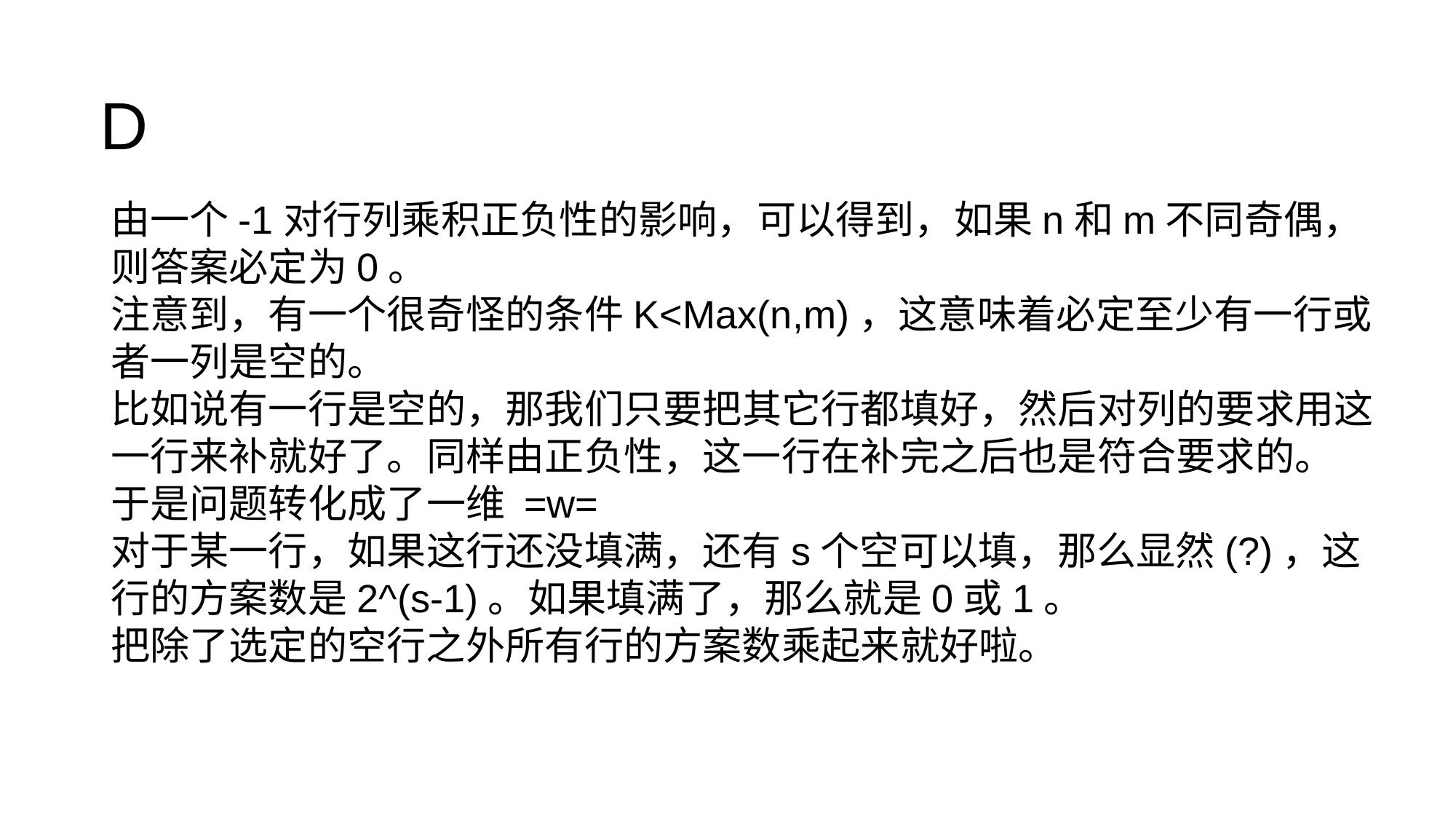

D
由一个-1对行列乘积正负性的影响，可以得到，如果n和m不同奇偶，则答案必定为0。
注意到，有一个很奇怪的条件K<Max(n,m)，这意味着必定至少有一行或者一列是空的。
比如说有一行是空的，那我们只要把其它行都填好，然后对列的要求用这一行来补就好了。同样由正负性，这一行在补完之后也是符合要求的。
于是问题转化成了一维 =w=
对于某一行，如果这行还没填满，还有s个空可以填，那么显然(?)，这行的方案数是2^(s-1)。如果填满了，那么就是0或1。
把除了选定的空行之外所有行的方案数乘起来就好啦。